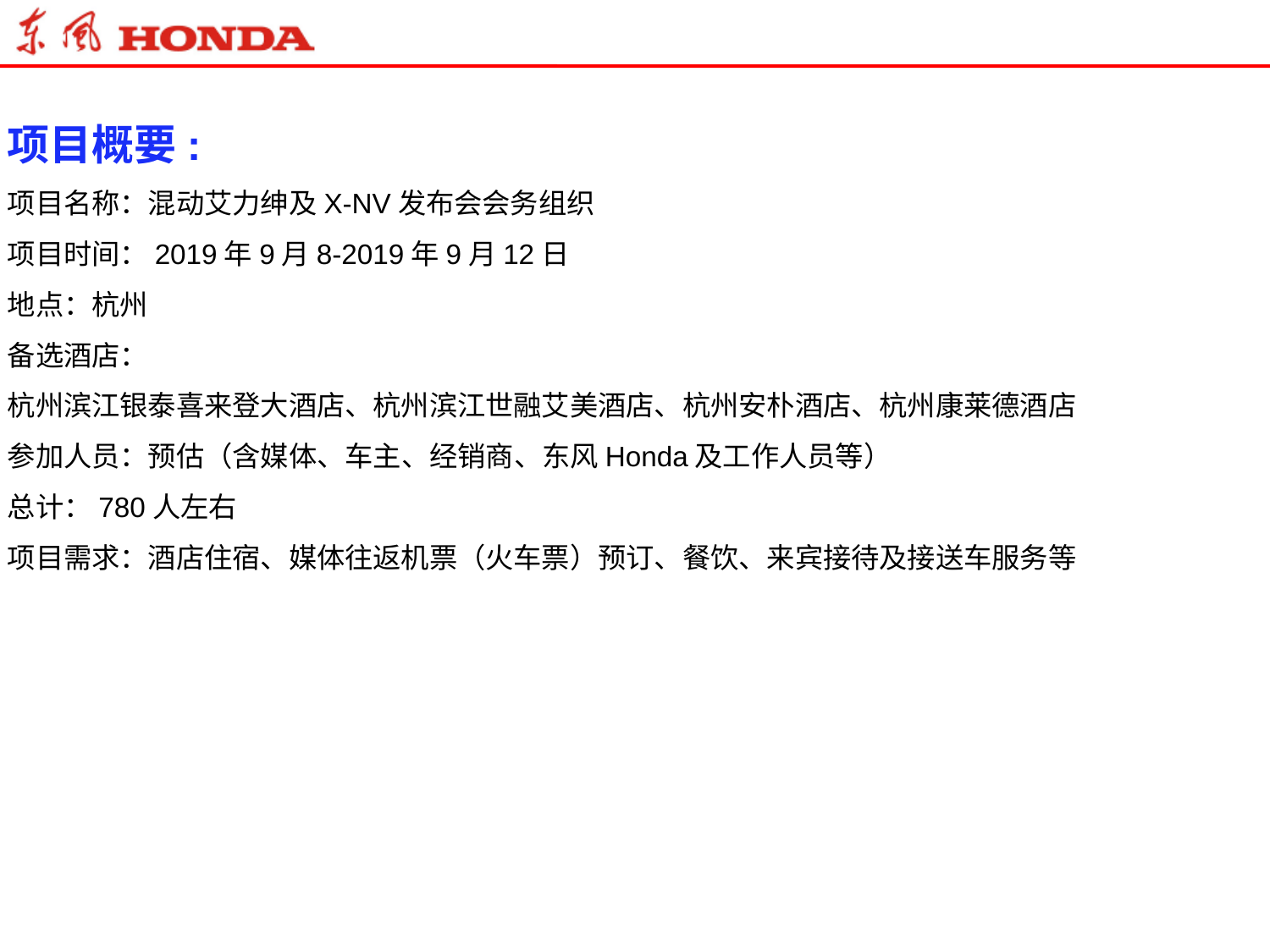

2VM发布会会务
项目概要:
项目名称：混动艾力绅及X-NV发布会会务组织
项目时间：2019年9月8-2019年9月12日
地点：杭州
备选酒店：
杭州滨江银泰喜来登大酒店、杭州滨江世融艾美酒店、杭州安朴酒店、杭州康莱德酒店
参加人员：预估（含媒体、车主、经销商、东风Honda及工作人员等）
总计：780人左右
项目需求：酒店住宿、媒体往返机票（火车票）预订、餐饮、来宾接待及接送车服务等